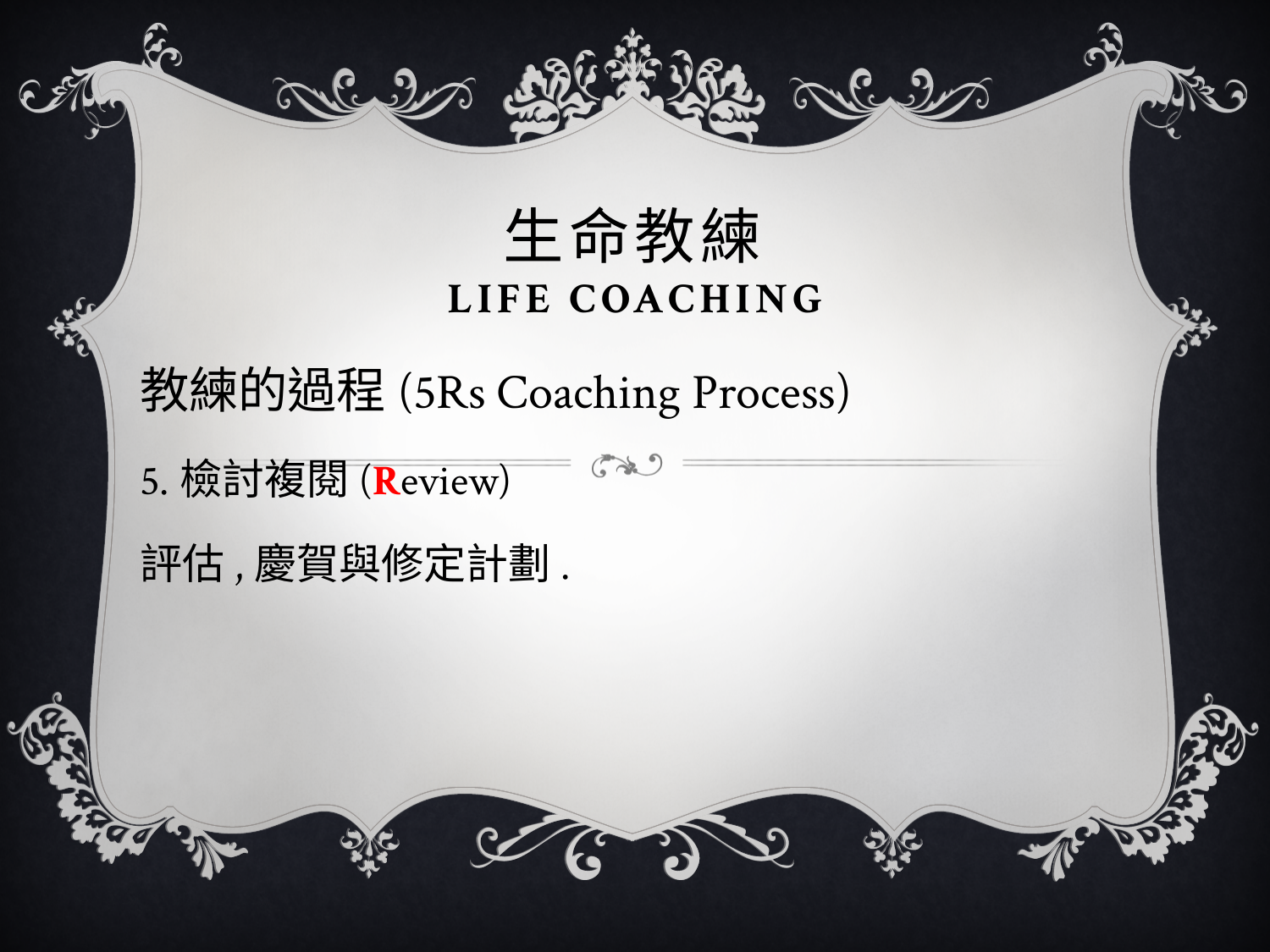

# 生命教練 Life coaching

教練的過程(5Rs Coaching Process)
5.檢討複閱(Review)
評估,慶賀與修定計劃.